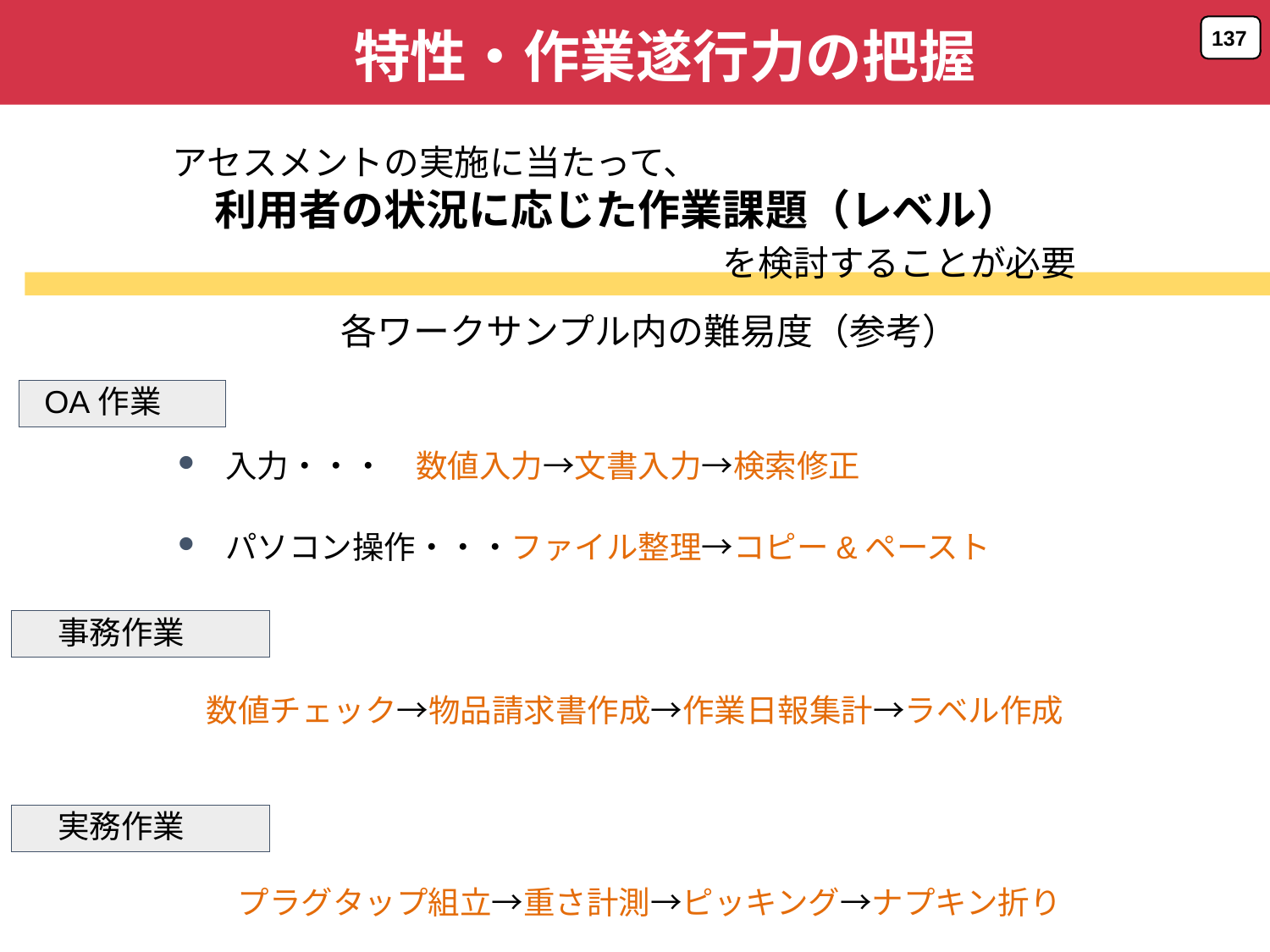

137
特性・作業遂行力の把握

アセスメントの実施に当たって、
　利用者の状況に応じた作業課題（レベル）
　　　　　　　　　　　　　を検討することが必要

各ワークサンプル内の難易度（参考）
OA作業
入力・・・　数値入力→文書入力→検索修正

パソコン操作・・・ファイル整理→コピー&ペースト
事務作業
数値チェック→物品請求書作成→作業日報集計→ラベル作成
実務作業
プラグタップ組立→重さ計測→ピッキング→ナプキン折り